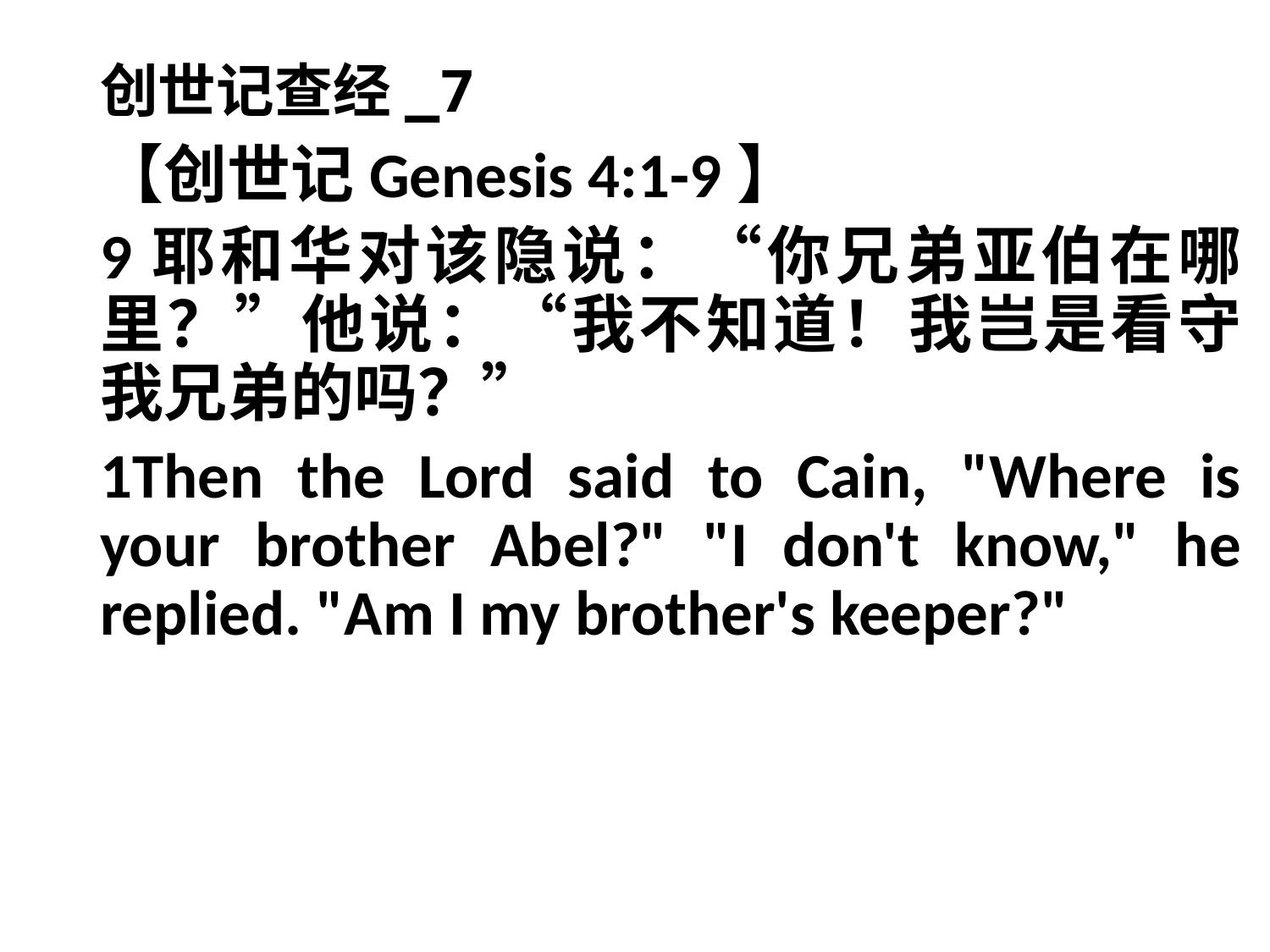

# 创世记查经_7
【创世记Genesis 4:1-9】
9耶和华对该隐说：“你兄弟亚伯在哪里？”他说：“我不知道！我岂是看守我兄弟的吗？”
1Then the Lord said to Cain, "Where is your brother Abel?" "I don't know," he replied. "Am I my brother's keeper?"